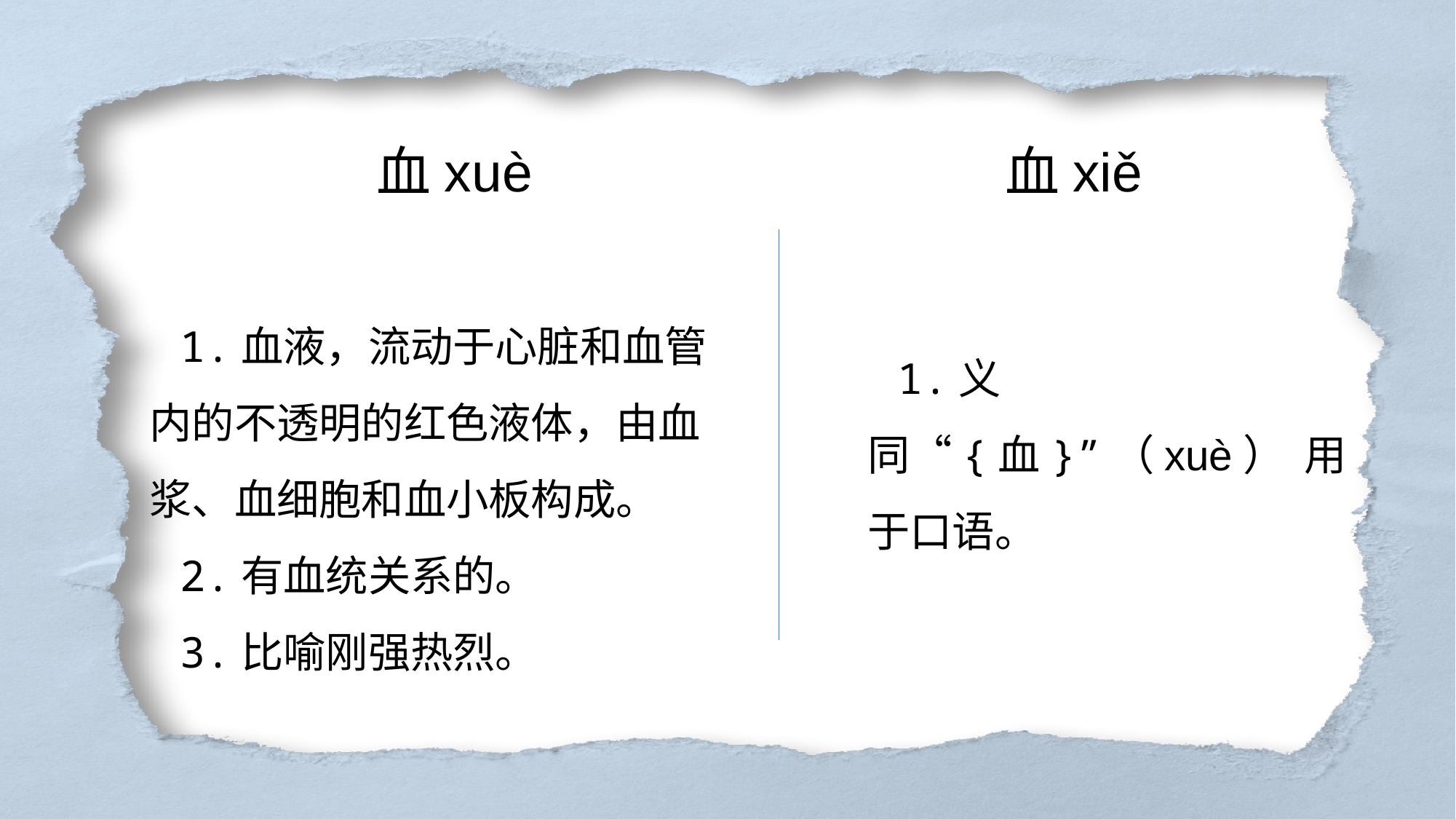

血xuè
血xiě

1.血液，流动于心脏和血管内的不透明的红色液体，由血浆、血细胞和血小板构成。
2.有血统关系的。
3.比喻刚强热烈。

1.义同“{血}”（xuè）  用于口语。